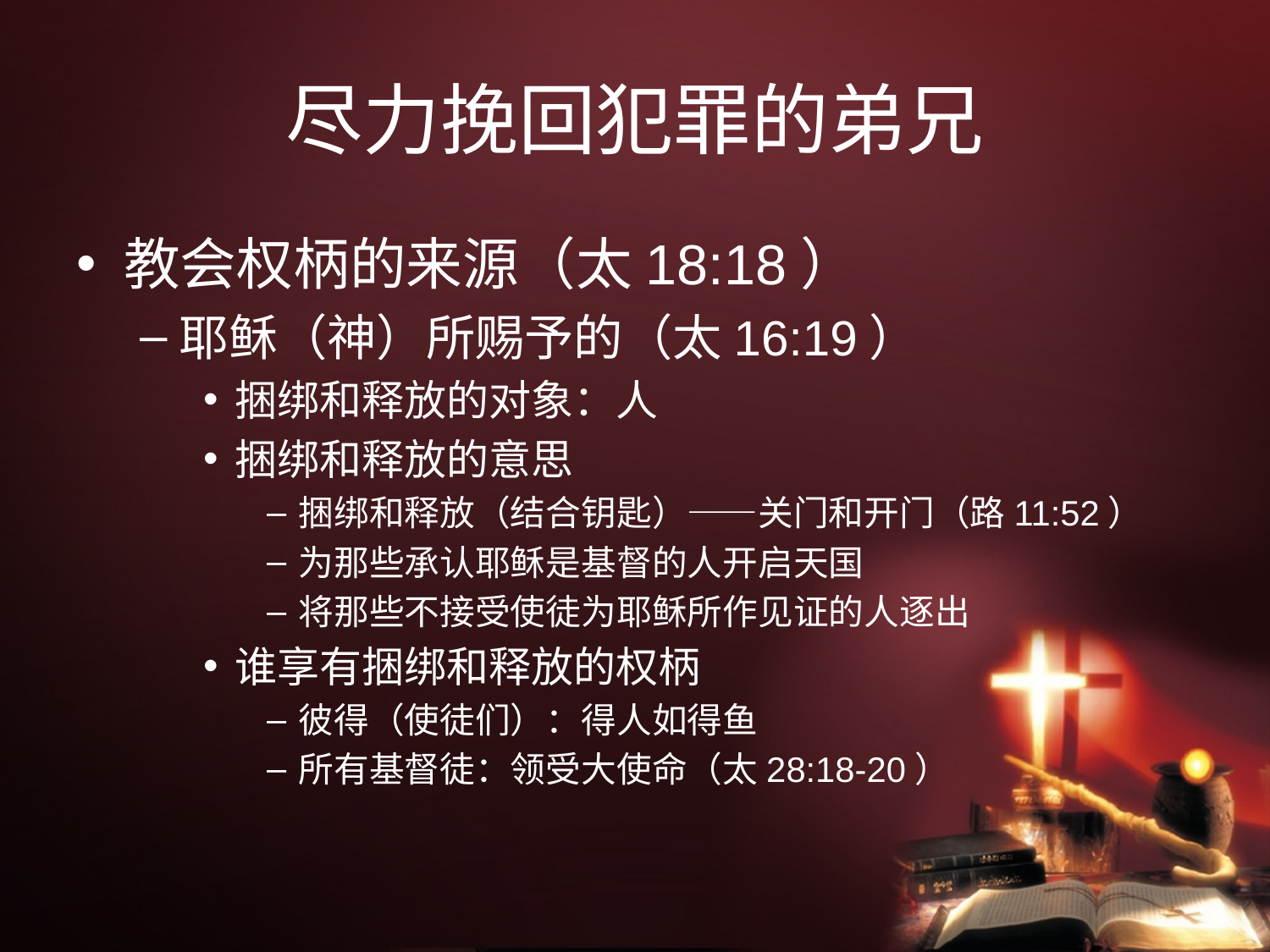

# 尽力挽回犯罪的弟兄
教会权柄的来源（太18:18）
耶稣（神）所赐予的（太16:19）
捆绑和释放的对象：人
捆绑和释放的意思
捆绑和释放（结合钥匙）——关门和开门（路11:52）
为那些承认耶稣是基督的人开启天国
将那些不接受使徒为耶稣所作见证的人逐出
谁享有捆绑和释放的权柄
彼得（使徒们）：得人如得鱼
所有基督徒：领受大使命（太28:18-20）